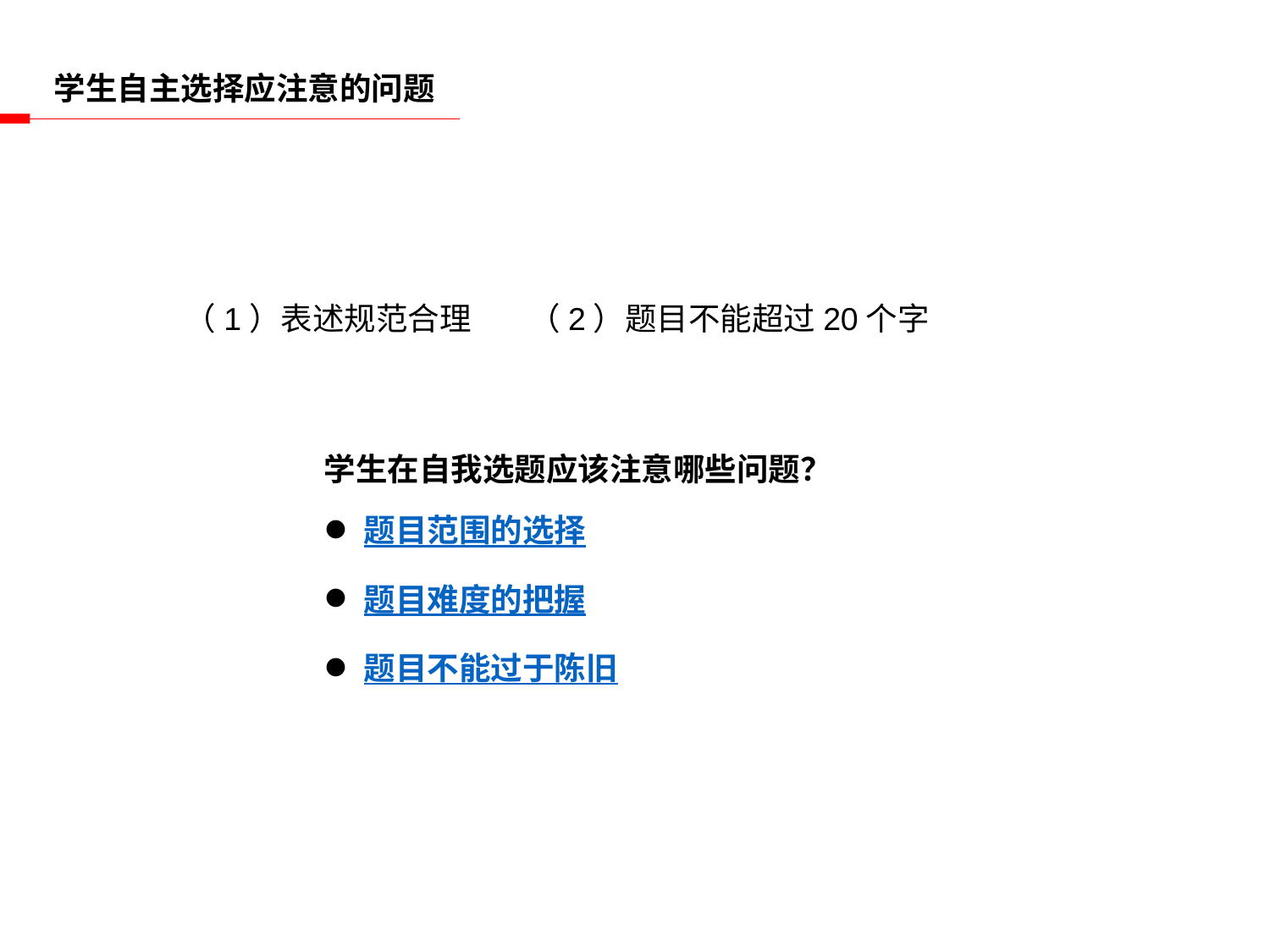

学生自主选择应注意的问题

（1）表述规范合理        （2）题目不能超过20个字
学生在自我选题应该注意哪些问题？
题目范围的选择
题目难度的把握
题目不能过于陈旧